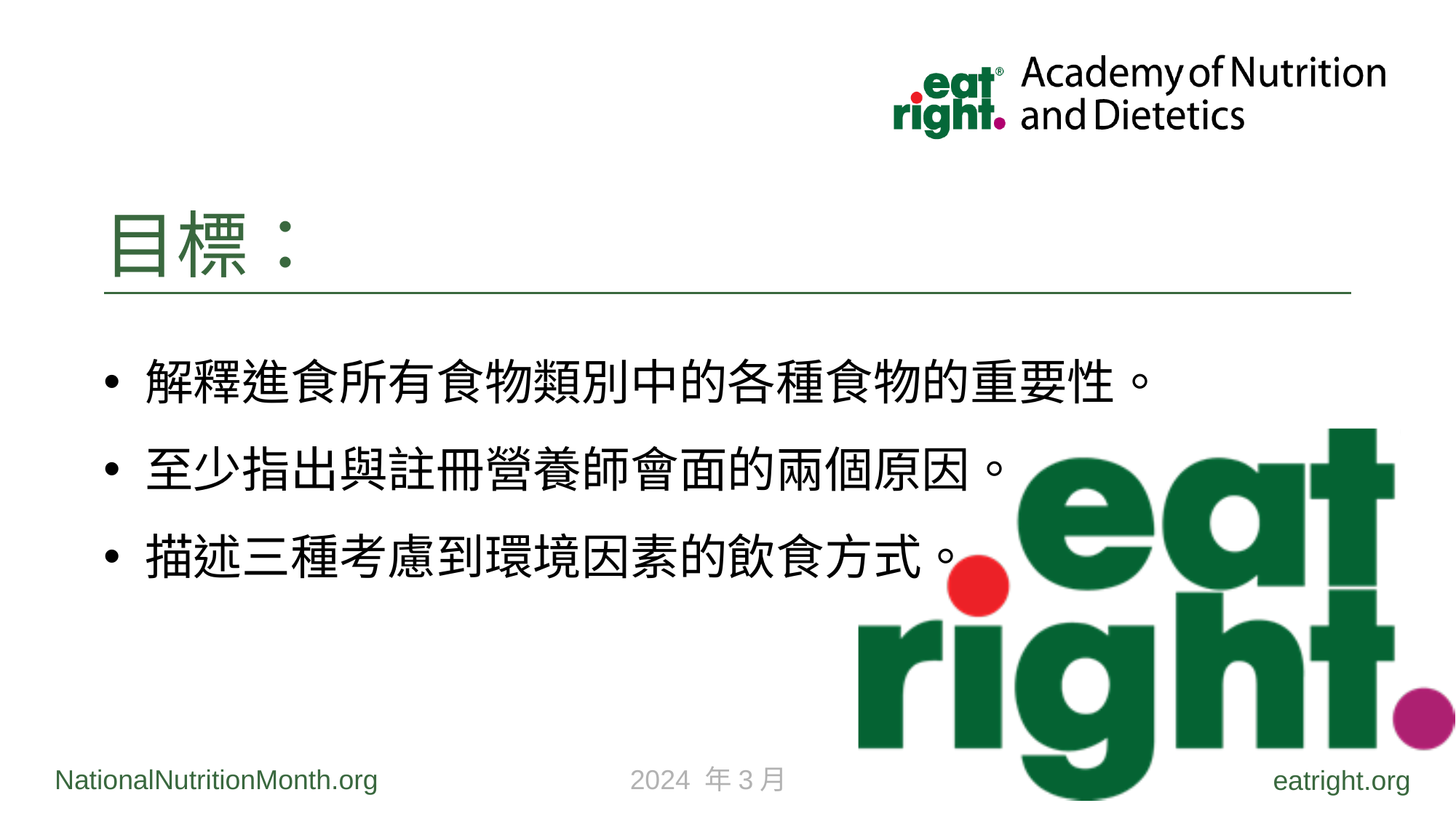

# 目標：
解釋進食所有食物類別中的各種食物的重要性。
至少指出與註冊營養師會面的兩個原因。
描述三種考慮到環境因素的飲食方式。